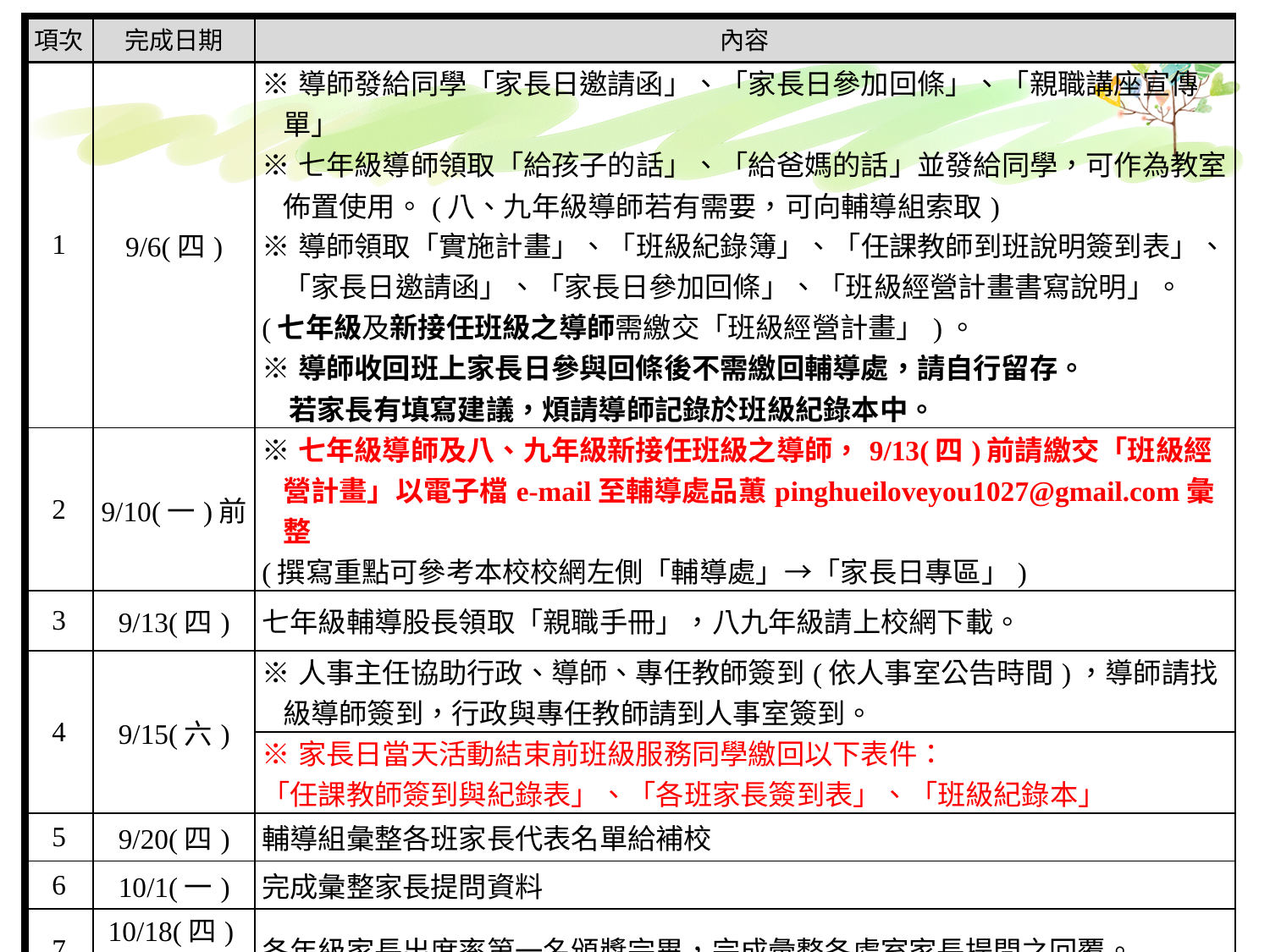

| 項次 | 完成日期 | 內容 |
| --- | --- | --- |
| 1 | 9/6(四) | ※導師發給同學「家長日邀請函」、「家長日參加回條」、「親職講座宣傳單」 ※七年級導師領取「給孩子的話」、「給爸媽的話」並發給同學，可作為教室佈置使用。(八、九年級導師若有需要，可向輔導組索取) ※導師領取「實施計畫」、「班級紀錄簿」、「任課教師到班說明簽到表」、「家長日邀請函」、「家長日參加回條」、「班級經營計畫書寫說明」。 (七年級及新接任班級之導師需繳交「班級經營計畫」)。 ※導師收回班上家長日參與回條後不需繳回輔導處，請自行留存。 若家長有填寫建議，煩請導師記錄於班級紀錄本中。 |
| 2 | 9/10(一)前 | ※七年級導師及八、九年級新接任班級之導師，9/13(四)前請繳交「班級經營計畫」以電子檔e-mail至輔導處品蕙pinghueiloveyou1027@gmail.com彙整 (撰寫重點可參考本校校網左側「輔導處」→「家長日專區」) |
| 3 | 9/13(四) | 七年級輔導股長領取「親職手冊」，八九年級請上校網下載。 |
| 4 | 9/15(六) | ※人事主任協助行政、導師、專任教師簽到(依人事室公告時間)，導師請找級導師簽到，行政與專任教師請到人事室簽到。 |
|  |  | ※家長日當天活動結束前班級服務同學繳回以下表件： 「任課教師簽到與紀錄表」、「各班家長簽到表」、「班級紀錄本」 |
| 5 | 9/20(四) | 輔導組彙整各班家長代表名單給補校 |
| 6 | 10/1(一) | 完成彙整家長提問資料 |
| 7 | 10/18(四)前 | 各年級家長出席率第一名頒獎完畢，完成彙整各處室家長提問之回覆。 |
| 8 | 10/31(三) | 出版「中平父母心」家長日特刊 |